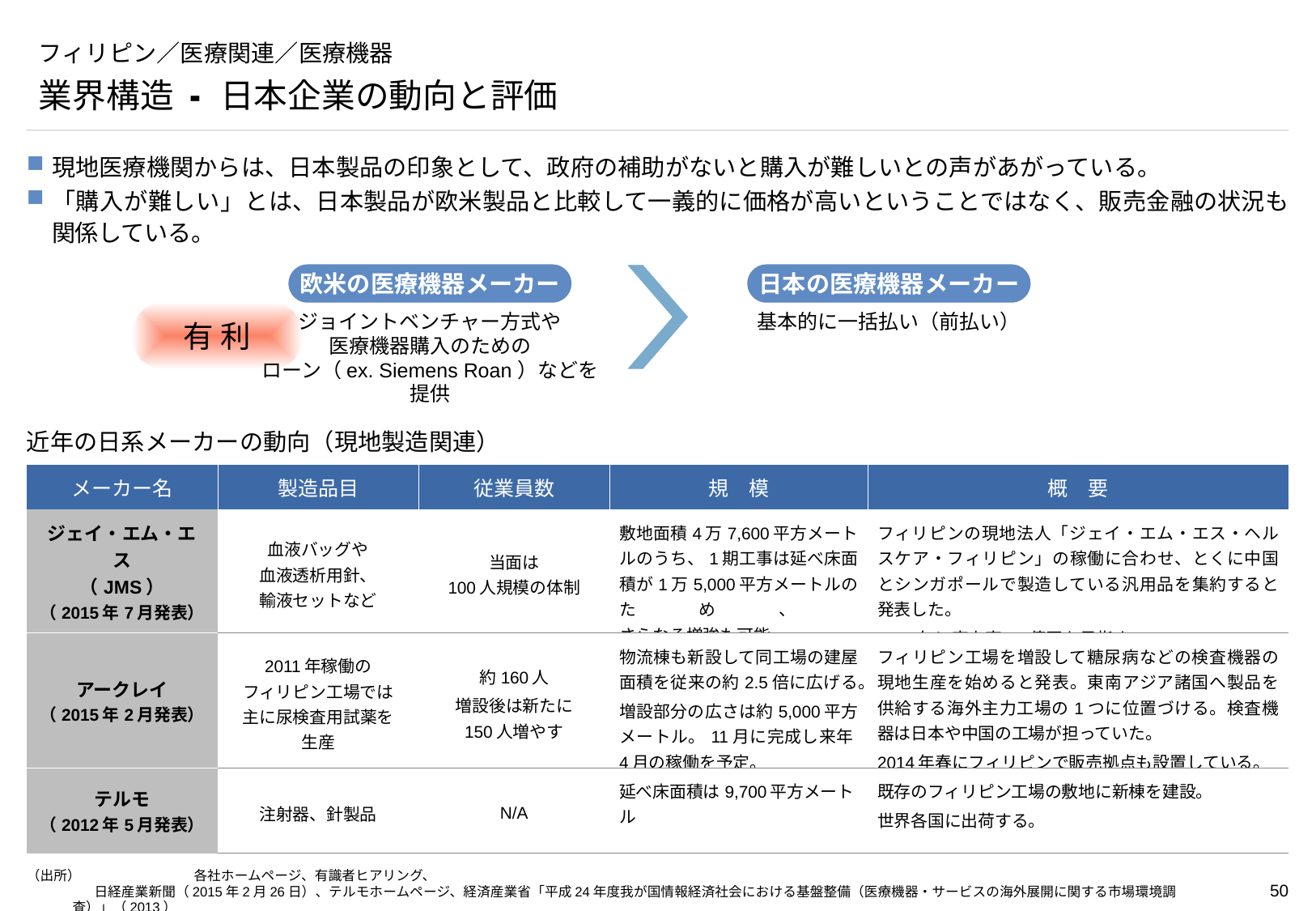

# フィリピン／医療関連／医療機器
業界構造 - 日本企業の動向と評価
現地医療機関からは、日本製品の印象として、政府の補助がないと購入が難しいとの声があがっている。
「購入が難しい」とは、日本製品が欧米製品と比較して一義的に価格が高いということではなく、販売金融の状況も関係している。

欧米の医療機器メーカー
日本の医療機器メーカー
有 利
ジョイントベンチャー方式や
医療機器購入のための
ローン（ex. Siemens Roan）などを提供
基本的に一括払い（前払い）
近年の日系メーカーの動向（現地製造関連）
| メーカー名 | 製造品目 | 従業員数 | 規　模 | 概　要 |
| --- | --- | --- | --- | --- |
| ジェイ・エム・エス （JMS） （2015年7月発表） | 血液バッグや 血液透析用針、 輸液セットなど | 当面は 100人規模の体制 | 敷地面積4万7,600平方メートルのうち、1期工事は延べ床面積が1万5,000平方メートルのため、 さらなる増強も可能。 | フィリピンの現地法人「ジェイ・エム・エス・ヘルスケア・フィリピン」の稼働に合わせ、とくに中国とシンガポールで製造している汎用品を集約すると発表した。 2020年に売上高30億円を目指す。 |
| アークレイ （2015年2月発表） | 2011年稼働の フィリピン工場では 主に尿検査用試薬を 生産 | 約160人 増設後は新たに 150人増やす | 物流棟も新設して同工場の建屋面積を従来の約2.5倍に広げる。 増設部分の広さは約5,000平方メートル。11月に完成し来年4月の稼働を予定。 | フィリピン工場を増設して糖尿病などの検査機器の現地生産を始めると発表。東南アジア諸国へ製品を供給する海外主力工場の1つに位置づける。検査機器は日本や中国の工場が担っていた。 2014年春にフィリピンで販売拠点も設置している。 |
| テルモ （2012年5月発表） | 注射器、針製品 | N/A | 延べ床面積は9,700平方メートル | 既存のフィリピン工場の敷地に新棟を建設。 世界各国に出荷する。 |
（出所）	各社ホームページ、有識者ヒアリング、
　　　　　日経産業新聞（2015年2月26日）、テルモホームページ、経済産業省「平成24年度我が国情報経済社会における基盤整備（医療機器・サービスの海外展開に関する市場環境調査）」（2013）